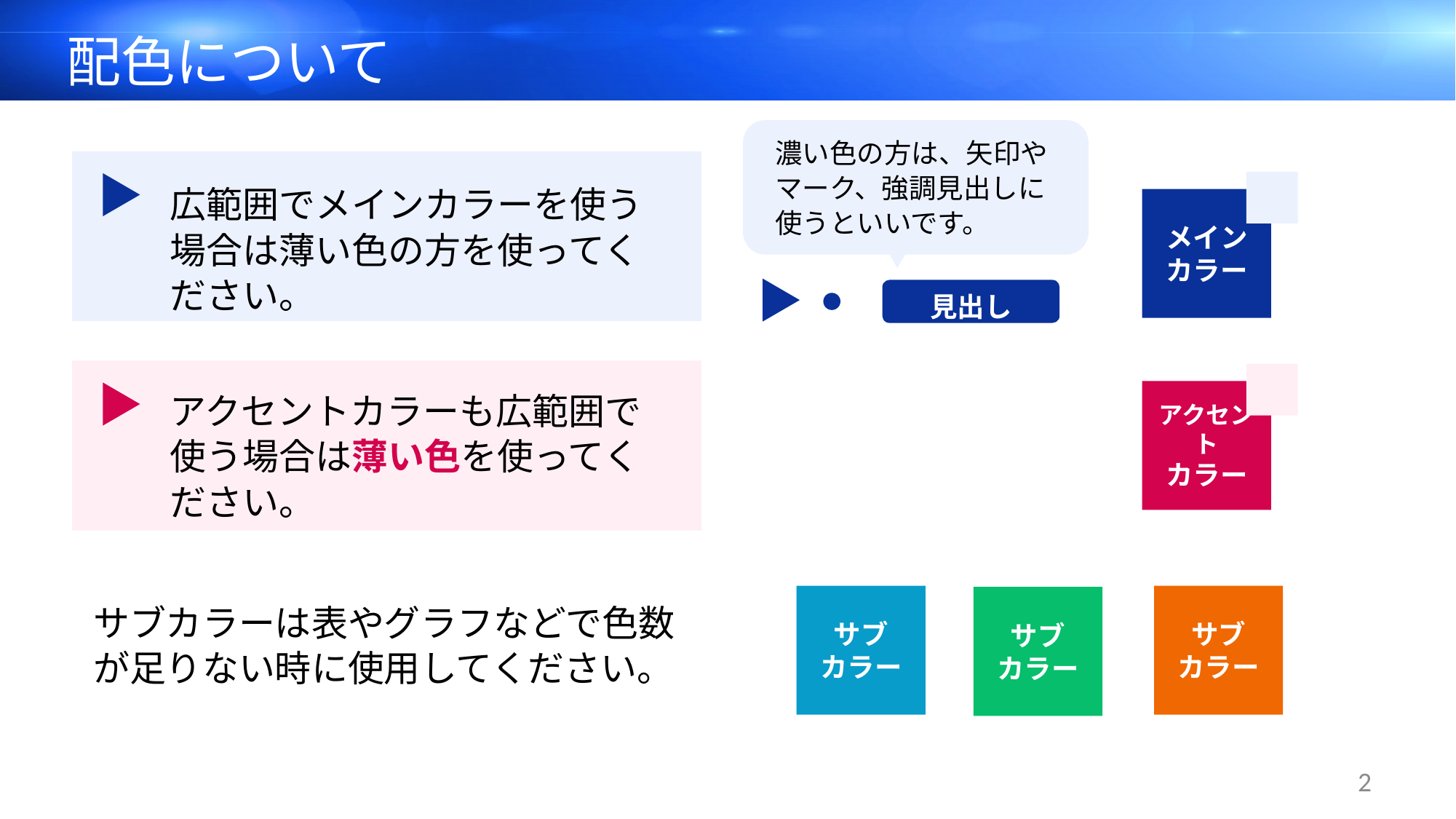

配色について

濃い色の方は、矢印やマーク、強調見出しに使うといいです。

広範囲でメインカラーを使う場合は薄い色の方を使ってください。

メイン
カラー

見出し

アクセントカラーも広範囲で使う場合は薄い色を使ってください。
アクセント
カラー

サブ
カラー
サブ
カラー
サブ
カラー
サブカラーは表やグラフなどで色数が足りない時に使用してください。
2